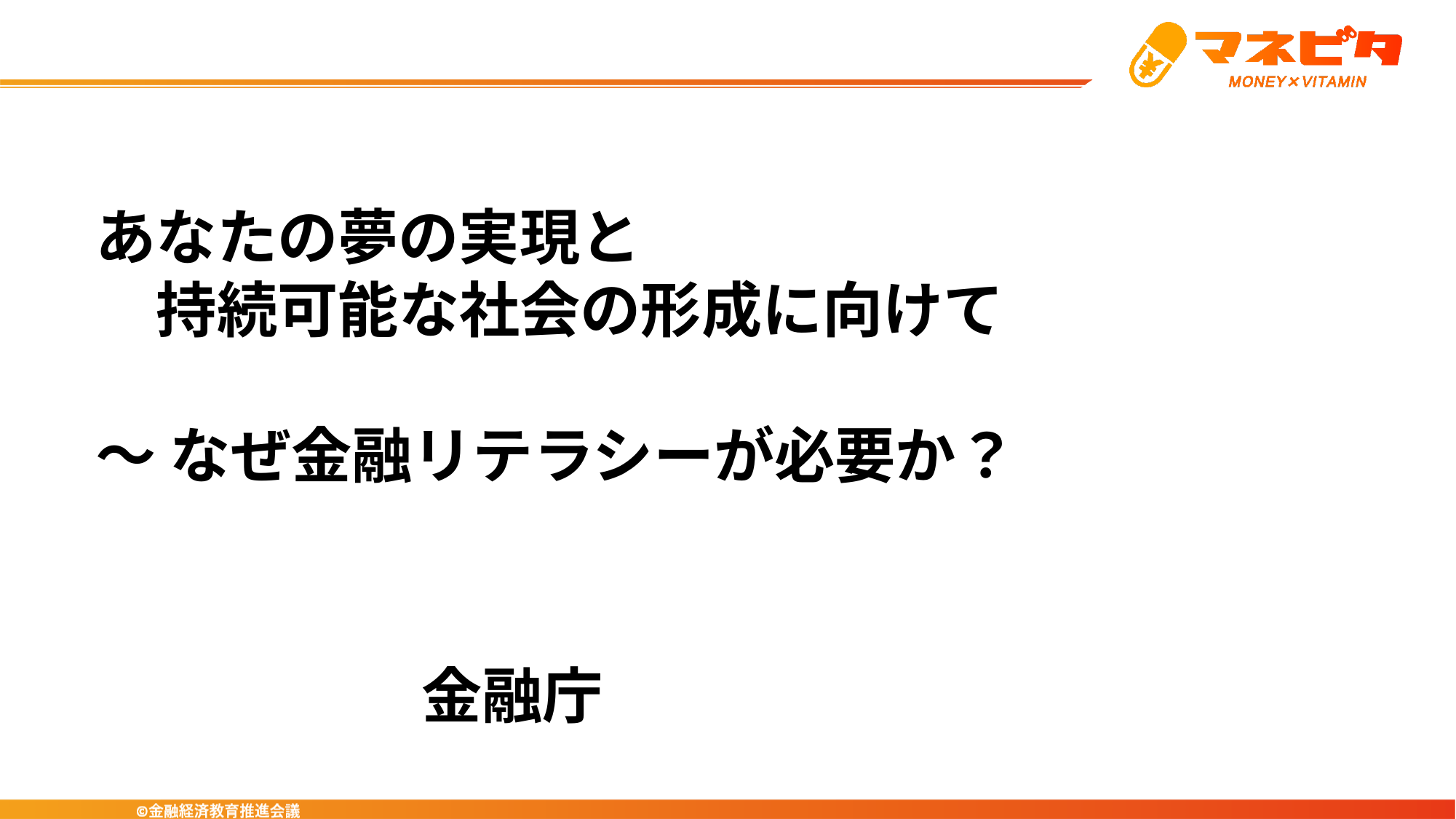

あなたの夢の実現と
　　持続可能な社会の形成に向けて

　～ なぜ金融リテラシーが必要か？
金融庁